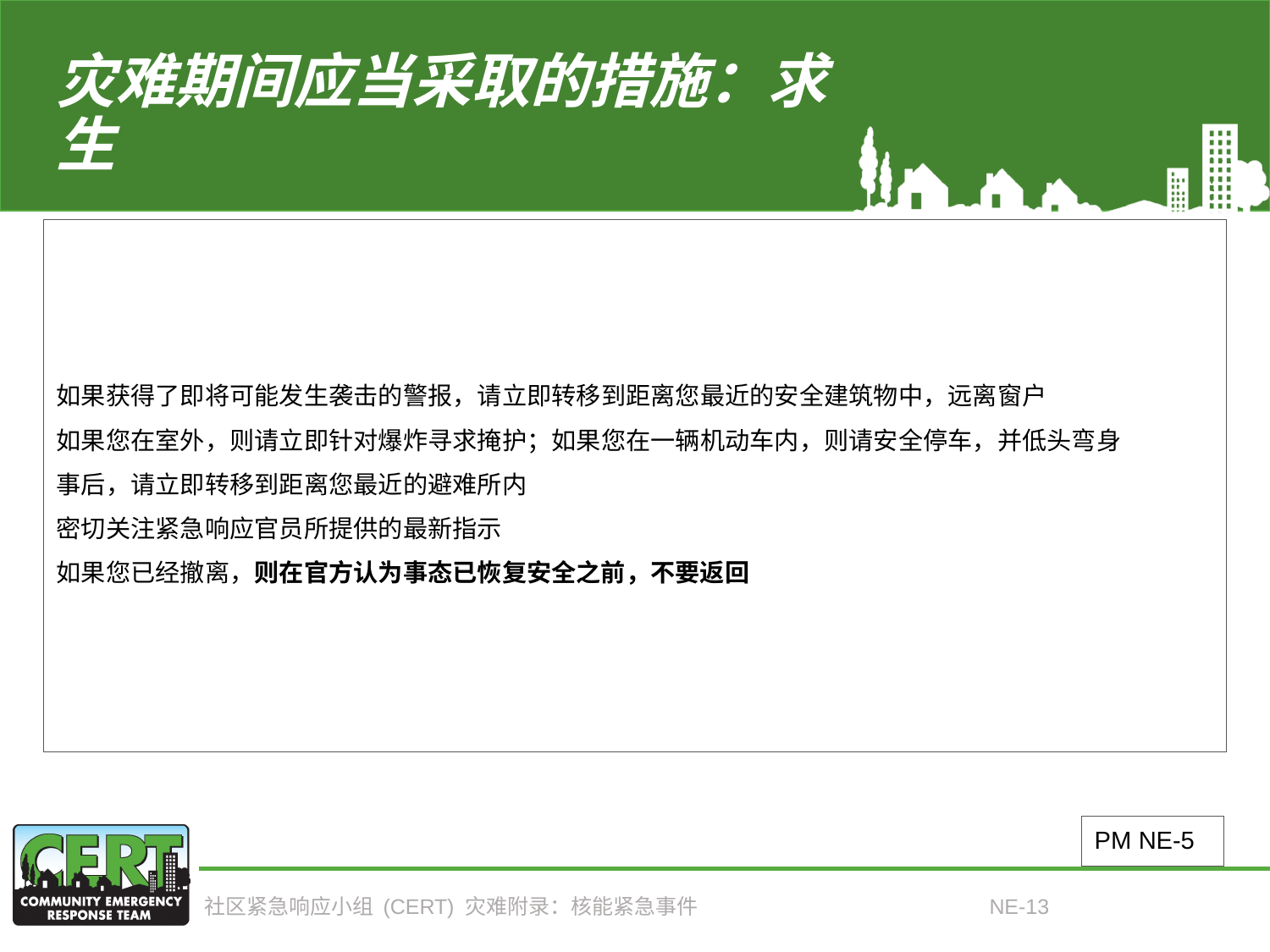

# 灾难期间应当采取的措施：求生
如果获得了即将可能发生袭击的警报，请立即转移到距离您最近的安全建筑物中，远离窗户
如果您在室外，则请立即针对爆炸寻求掩护；如果您在一辆机动车内，则请安全停车，并低头弯身
事后，请立即转移到距离您最近的避难所内
密切关注紧急响应官员所提供的最新指示
如果您已经撤离，则在官方认为事态已恢复安全之前，不要返回
PM NE-5
社区紧急响应小组 (CERT) 灾难附录：核能紧急事件
NE-13